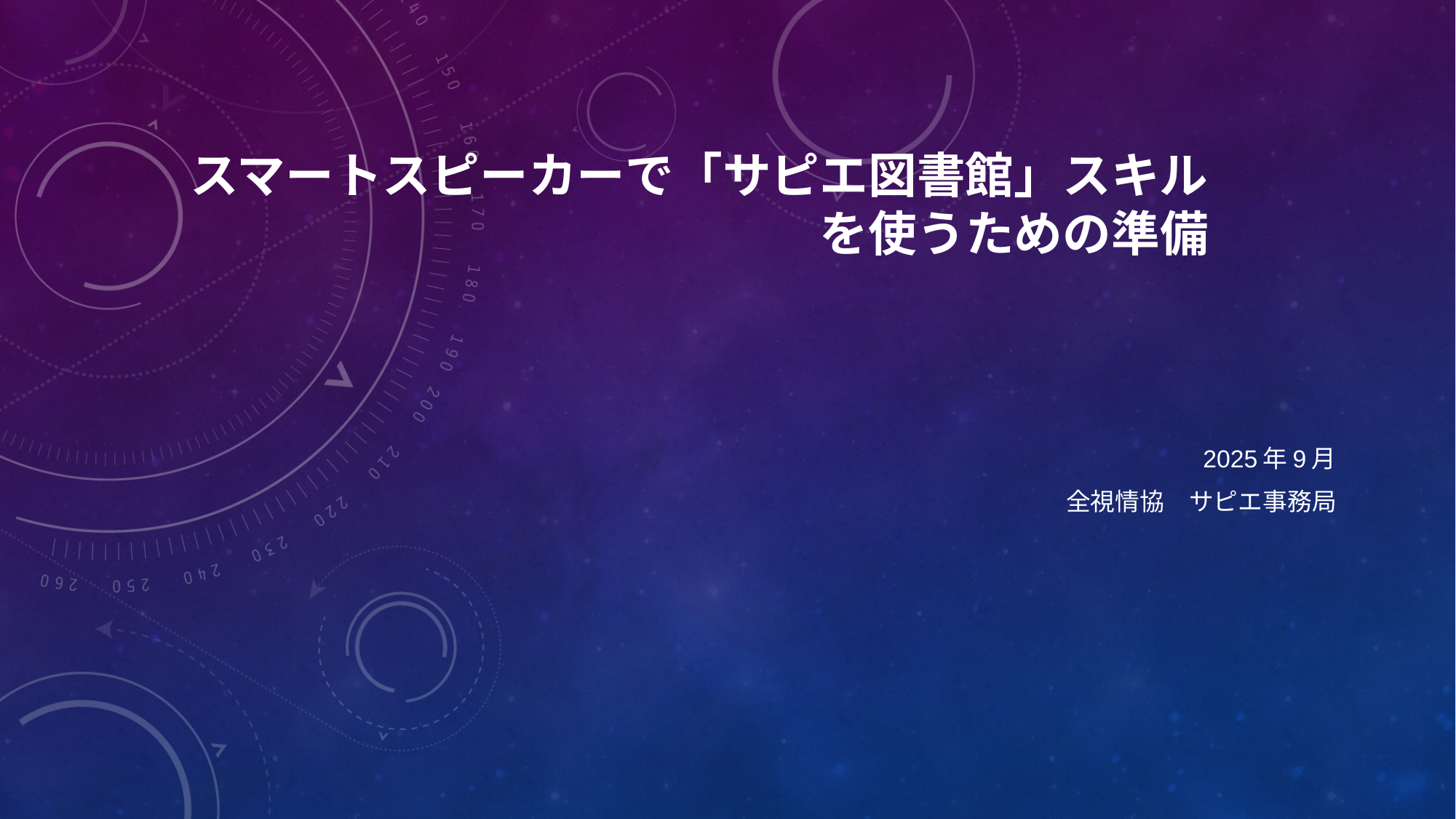

# スマートスピーカーで「サピエ図書館」スキルを使うための準備
2025年9月
全視情協　サピエ事務局